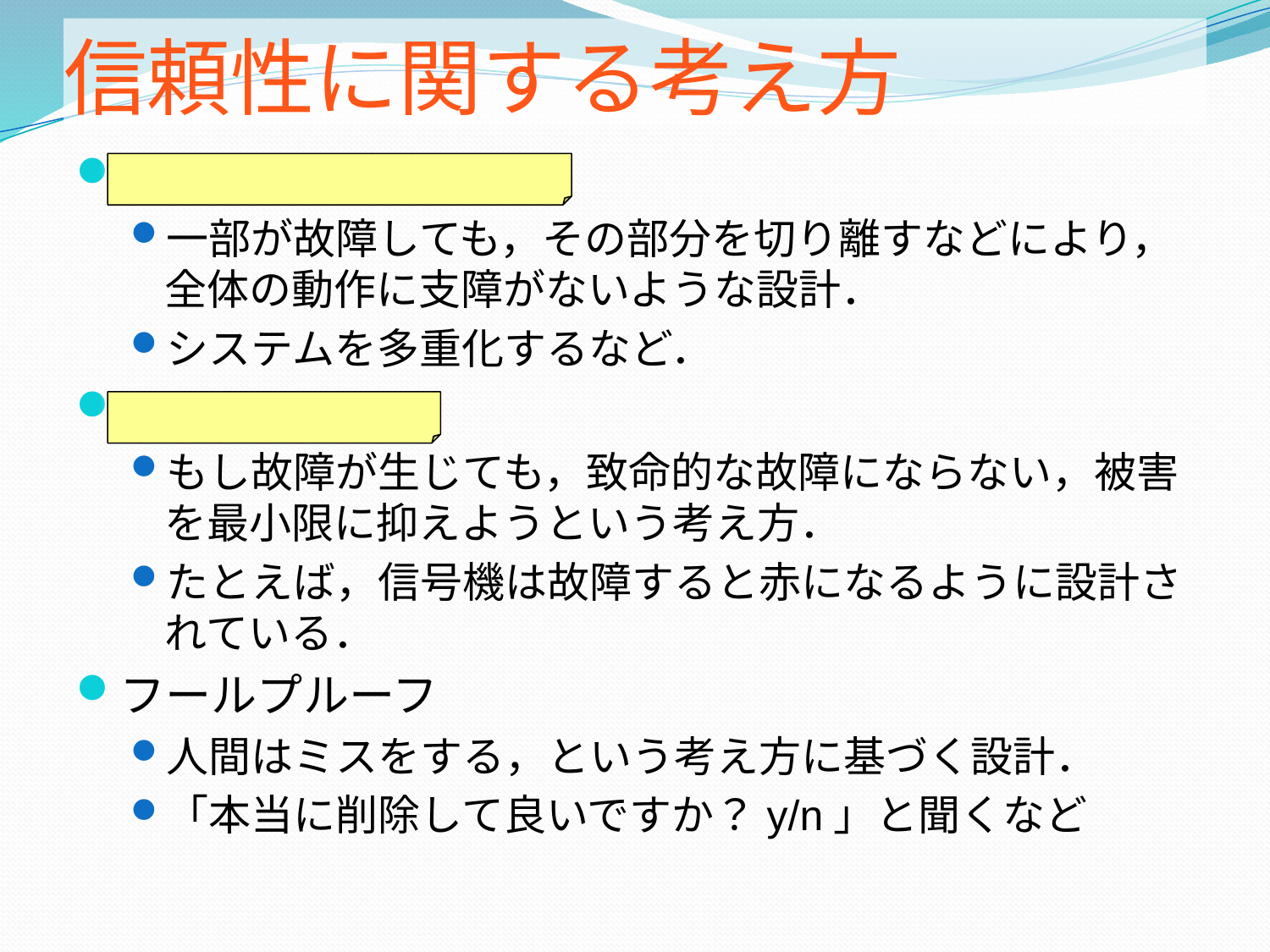

# 信頼性に関する考え方
フォールトトレラント
一部が故障しても，その部分を切り離すなどにより，全体の動作に支障がないような設計．
システムを多重化するなど．
フェールセーフ
もし故障が生じても，致命的な故障にならない，被害を最小限に抑えようという考え方．
たとえば，信号機は故障すると赤になるように設計されている．
フールプルーフ
人間はミスをする，という考え方に基づく設計．
「本当に削除して良いですか？y/n」と聞くなど